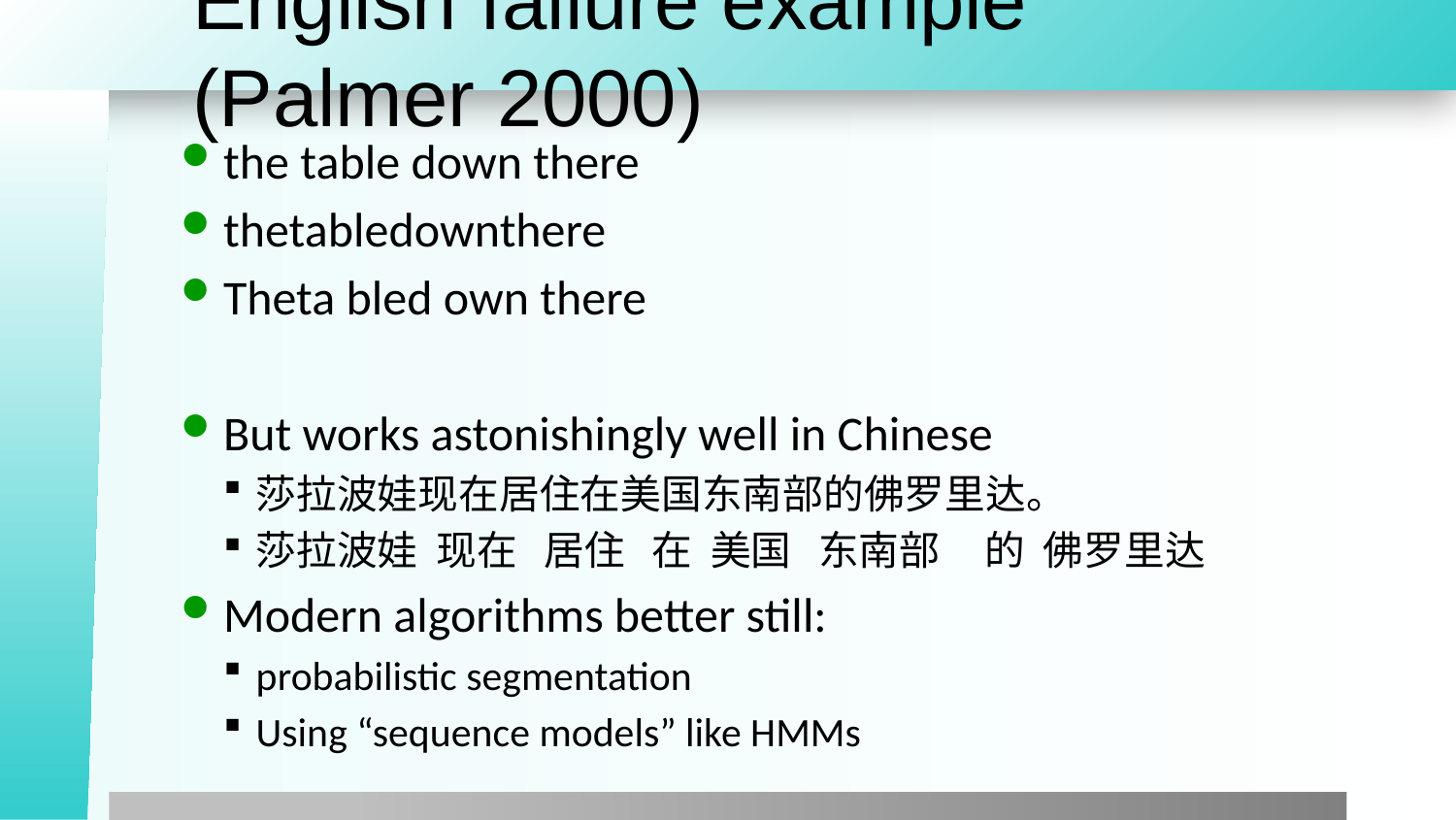

# English failure example (Palmer 2000)
the table down there
thetabledownthere
Theta bled own there

But works astonishingly well in Chinese
莎拉波娃现在居住在美国东南部的佛罗里达。
莎拉波娃  现在   居住   在  美国   东南部     的  佛罗里达
Modern algorithms better still:
probabilistic segmentation
Using “sequence models” like HMMs